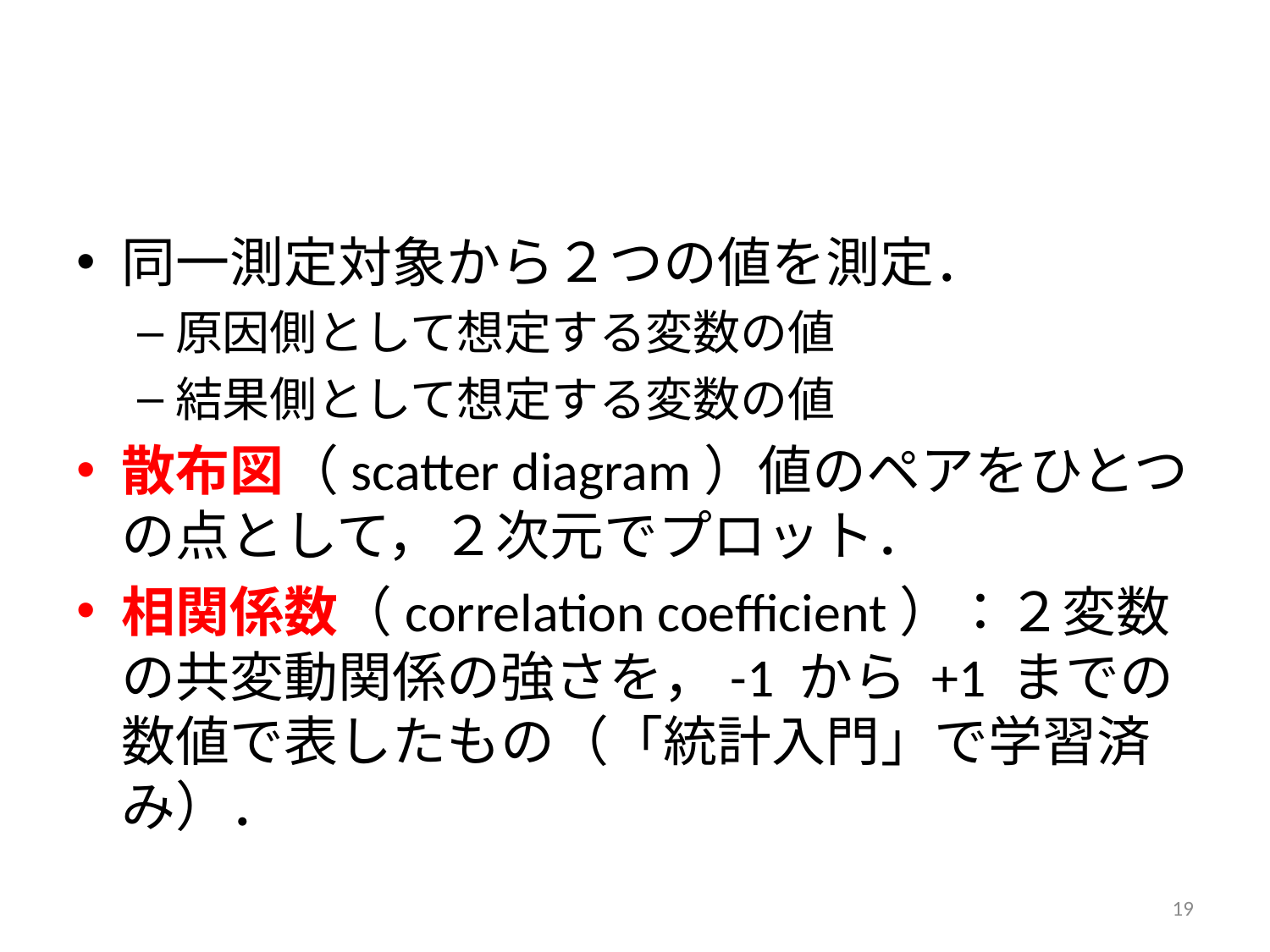

#
同一測定対象から２つの値を測定．
原因側として想定する変数の値
結果側として想定する変数の値
散布図（scatter diagram）値のペアをひとつの点として，２次元でプロット．
相関係数（correlation coefficient）：２変数の共変動関係の強さを，-1 から +1 までの数値で表したもの（「統計入門」で学習済み）．
19